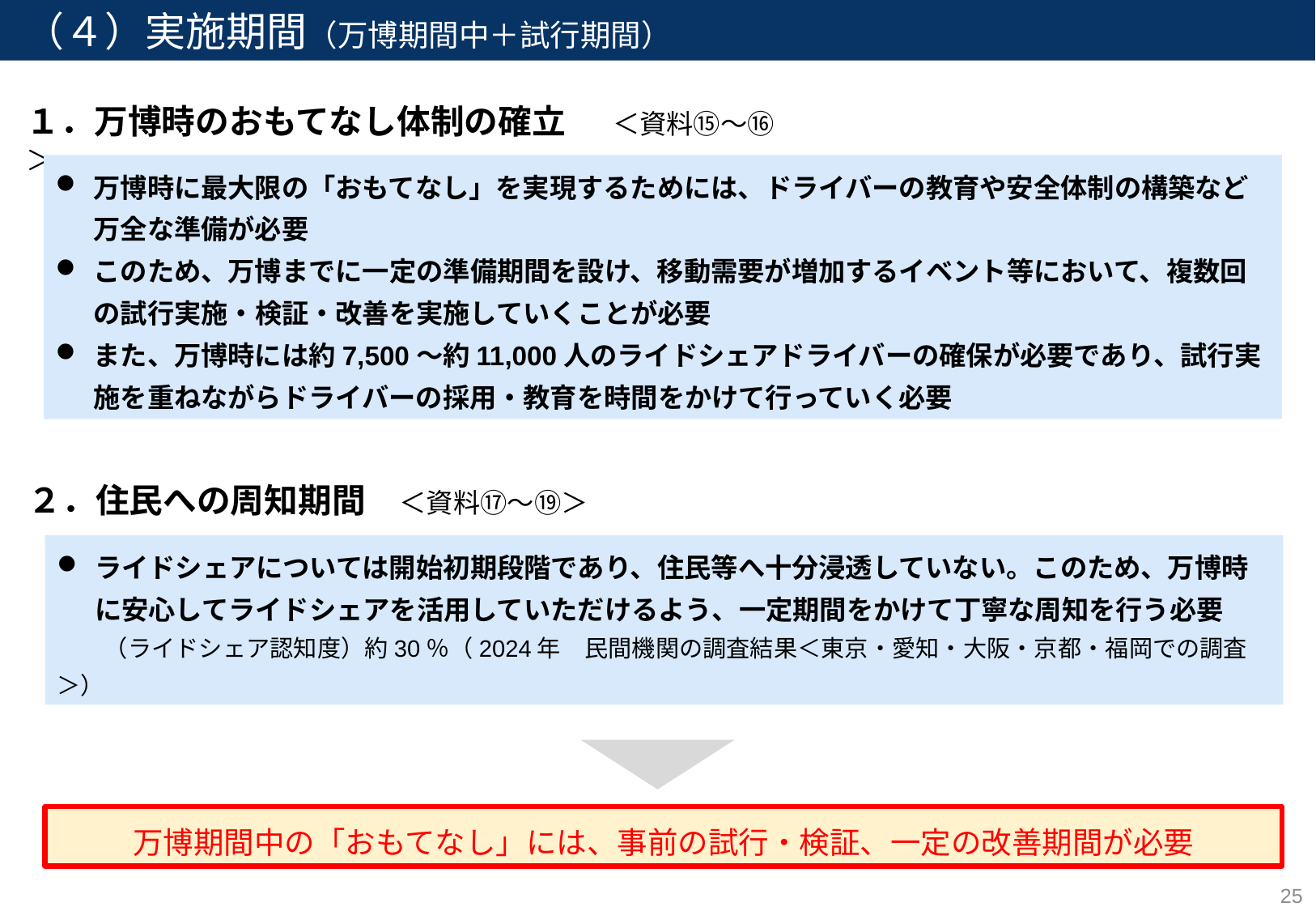

（４）実施期間（万博期間中＋試行期間）
１．万博時のおもてなし体制の確立　＜資料⑮～⑯＞
万博時に最大限の「おもてなし」を実現するためには、ドライバーの教育や安全体制の構築など万全な準備が必要
このため、万博までに一定の準備期間を設け、移動需要が増加するイベント等において、複数回の試行実施・検証・改善を実施していくことが必要
また、万博時には約7,500～約11,000人のライドシェアドライバーの確保が必要であり、試行実施を重ねながらドライバーの採用・教育を時間をかけて行っていく必要
２．住民への周知期間　＜資料⑰～⑲＞
ライドシェアについては開始初期段階であり、住民等へ十分浸透していない。このため、万博時に安心してライドシェアを活用していただけるよう、一定期間をかけて丁寧な周知を行う必要
　　（ライドシェア認知度）約30％（2024年　民間機関の調査結果＜東京・愛知・大阪・京都・福岡での調査＞）

万博期間中の「おもてなし」には、事前の試行・検証、一定の改善期間が必要
25